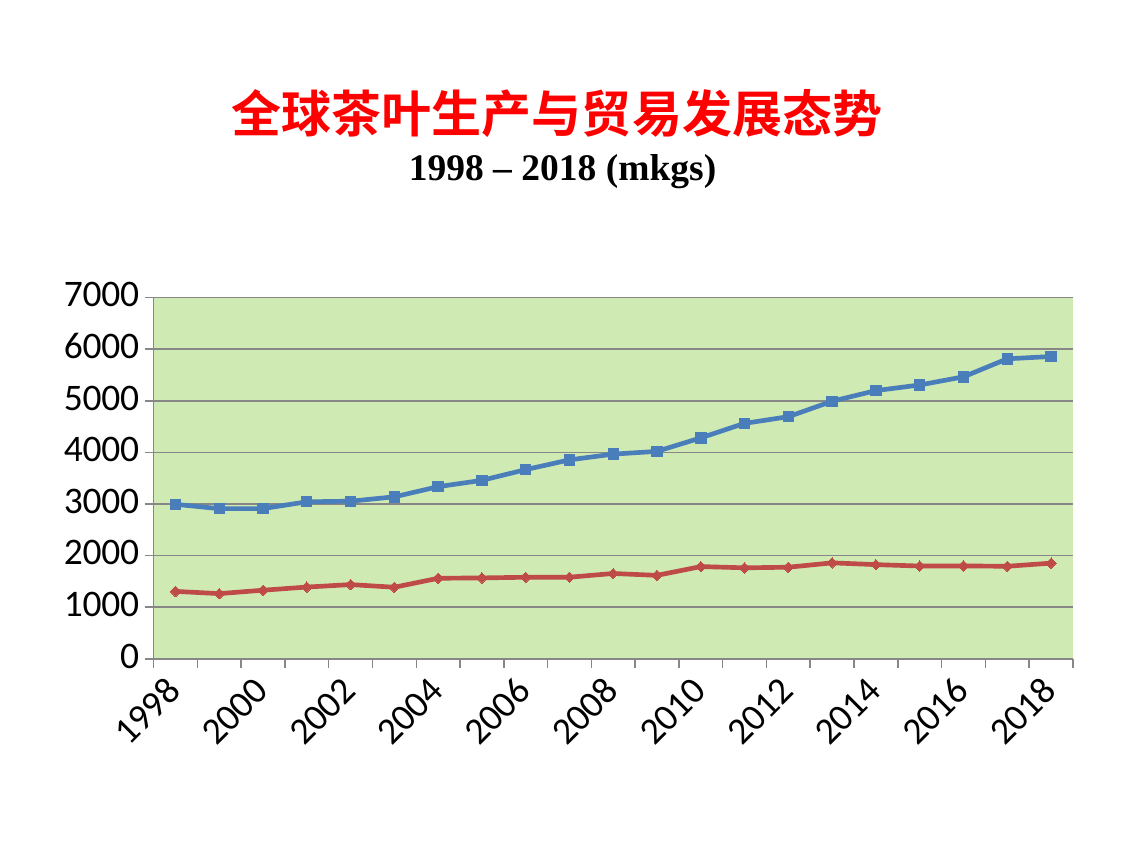

全球茶叶生产与贸易发展态势
1998 – 2018 (mkgs)

### Chart

| Category | Production | Exports |
|---|---|---|
| 1998 | 2991.0 | 1305.0 |
| 1999 | 2908.0 | 1261.0 |
| 2000 | 2909.0 | 1328.0 |
| 2001 | 3041.0 | 1389.0 |
| 2002 | 3052.0 | 1436.0 |
| 2003 | 3137.0 | 1385.0 |
| 2004 | 3334.0 | 1559.0 |
| 2005 | 3457.0 | 1566.0 |
| 2006 | 3665.0 | 1578.0 |
| 2007 | 3854.0 | 1579.0 |
| 2008 | 3965.0 | 1652.0 |
| 2009 | 4019.0 | 1615.0 |
| 2010 | 4281.0 | 1786.0 |
| 2011 | 4561.0 | 1762.0 |
| 2012 | 4691.0 | 1773.0 |
| 2013 | 4990.0 | 1858.0 |
| 2014 | 5196.0 | 1823.0 |
| 2015 | 5305.0 | 1796.0 |
| 2016 | 5463.0 | 1798.0 |
| 2017 | 5812.0 | 1791.0 |
| 2018 | 5856.0 | 1852.0 |